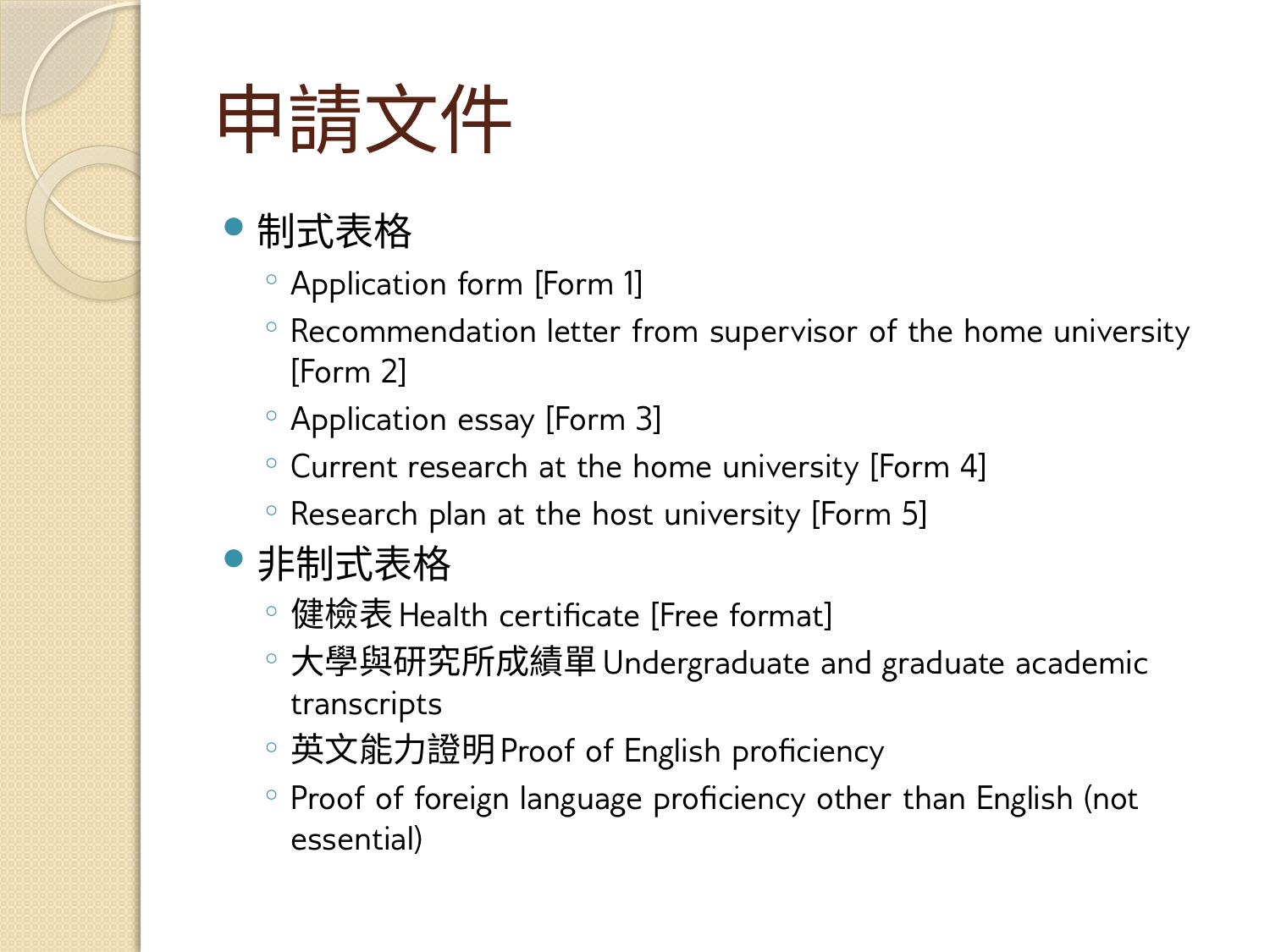

# 申請文件
制式表格
Application form [Form 1]
Recommendation letter from supervisor of the home university [Form 2]
Application essay [Form 3]
Current research at the home university [Form 4]
Research plan at the host university [Form 5]
非制式表格
健檢表Health certificate [Free format]
大學與研究所成績單Undergraduate and graduate academic transcripts
英文能力證明Proof of English proficiency
Proof of foreign language proficiency other than English (not essential)